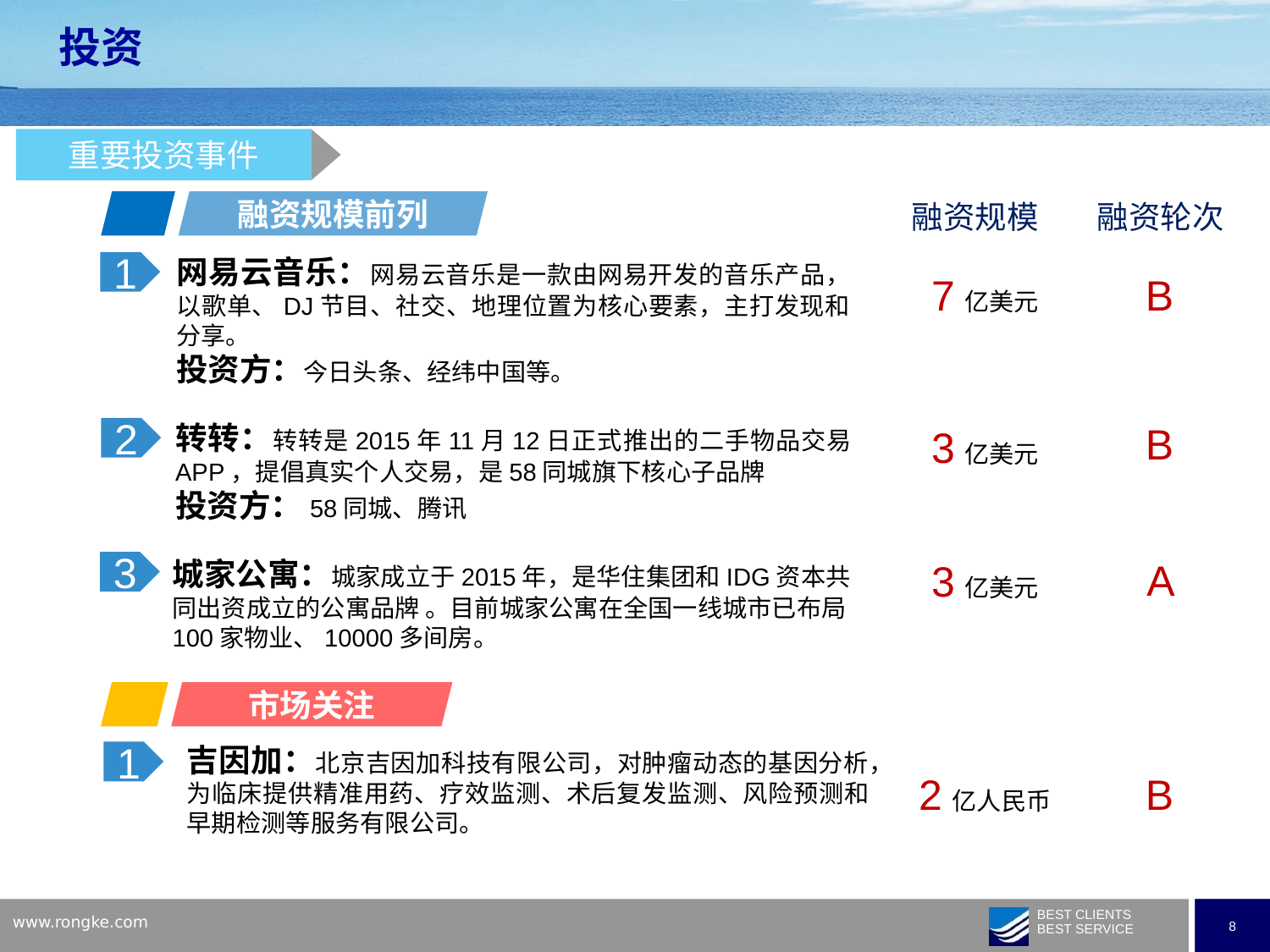

投资
重要投资事件

融资规模前列
融资规模
融资轮次
网易云音乐：网易云音乐是一款由网易开发的音乐产品，以歌单、DJ节目、社交、地理位置为核心要素，主打发现和分享。
投资方：今日头条、经纬中国等。
1
7亿美元
B
B
转转：转转是2015年11月12日正式推出的二手物品交易APP，提倡真实个人交易，是58同城旗下核心子品牌
投资方：58同城、腾讯
3亿美元
2
A
3亿美元
城家公寓：城家成立于2015年，是华住集团和IDG资本共同出资成立的公寓品牌 。目前城家公寓在全国一线城市已布局100家物业、10000多间房。
3

市场关注
吉因加：北京吉因加科技有限公司，对肿瘤动态的基因分析，为临床提供精准用药、疗效监测、术后复发监测、风险预测和早期检测等服务有限公司。
1
2亿人民币
B